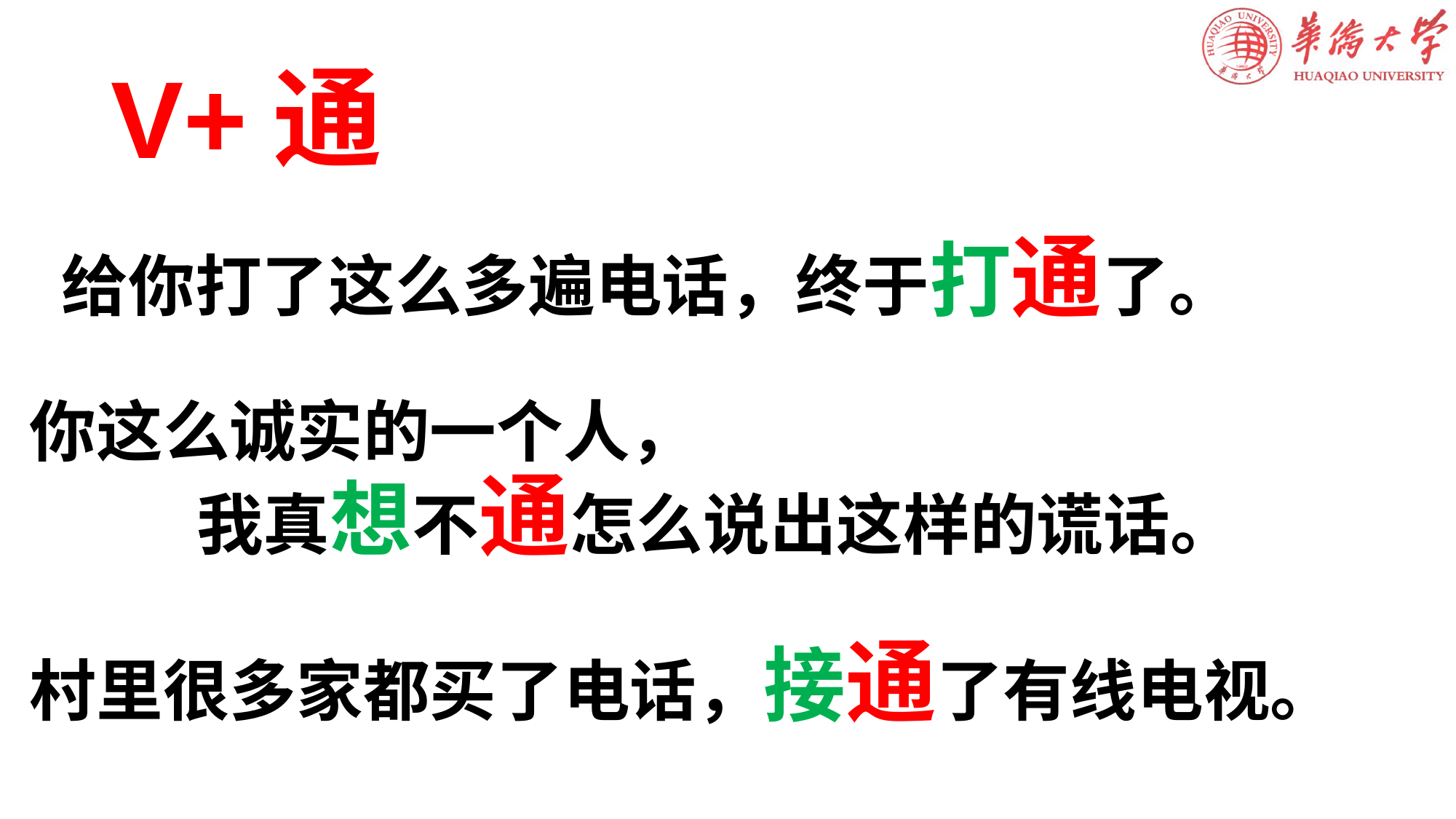

# V+通
给你打了这么多遍电话，终于打通了。
你这么诚实的一个人，
          我真想不通怎么说出这样的谎话。
村里很多家都买了电话，接通了有线电视。